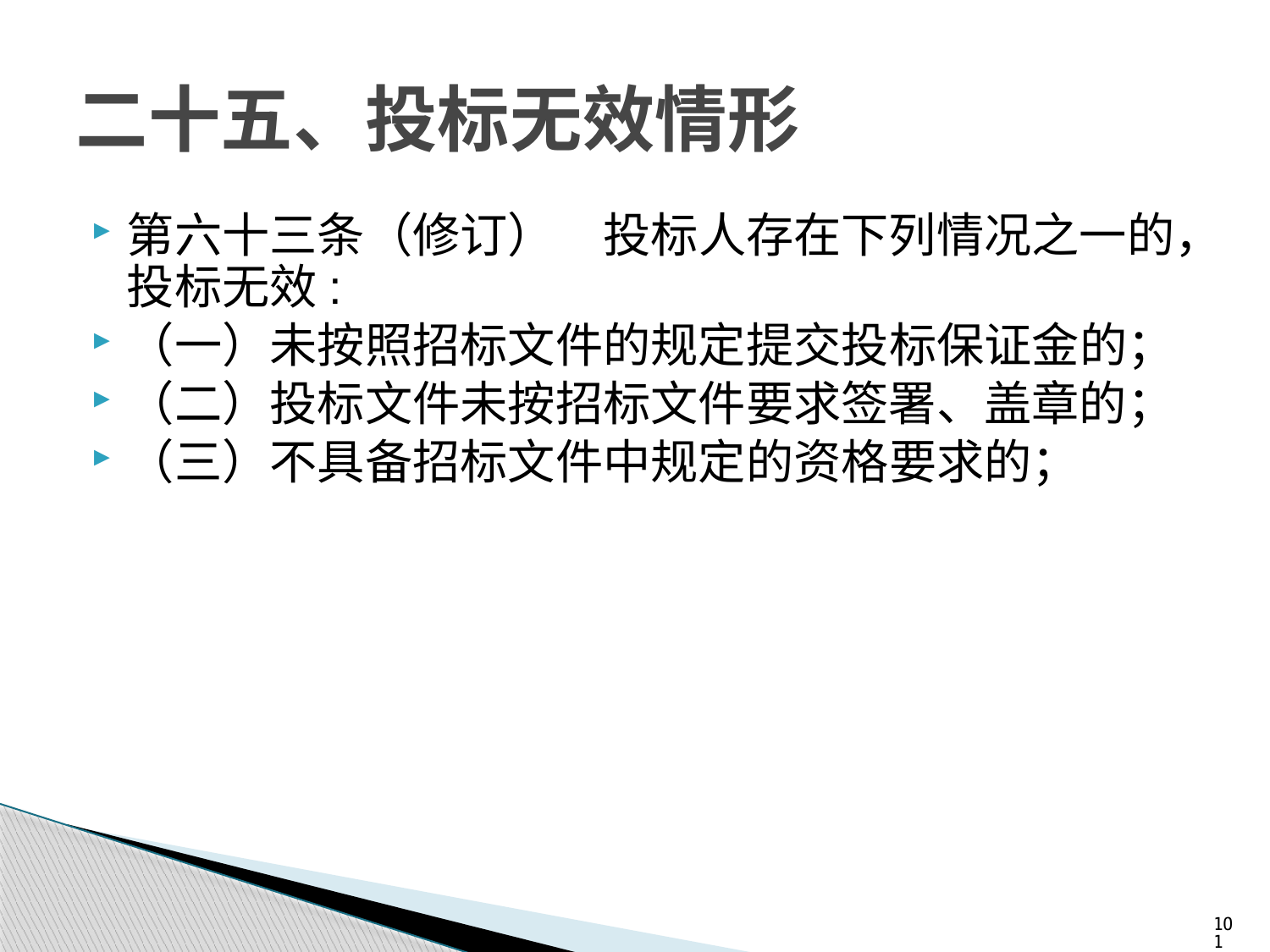

# 二十五、投标无效情形
第六十三条（修订）　投标人存在下列情况之一的，投标无效:
（一）未按照招标文件的规定提交投标保证金的；
（二）投标文件未按招标文件要求签署、盖章的；
（三）不具备招标文件中规定的资格要求的；
101